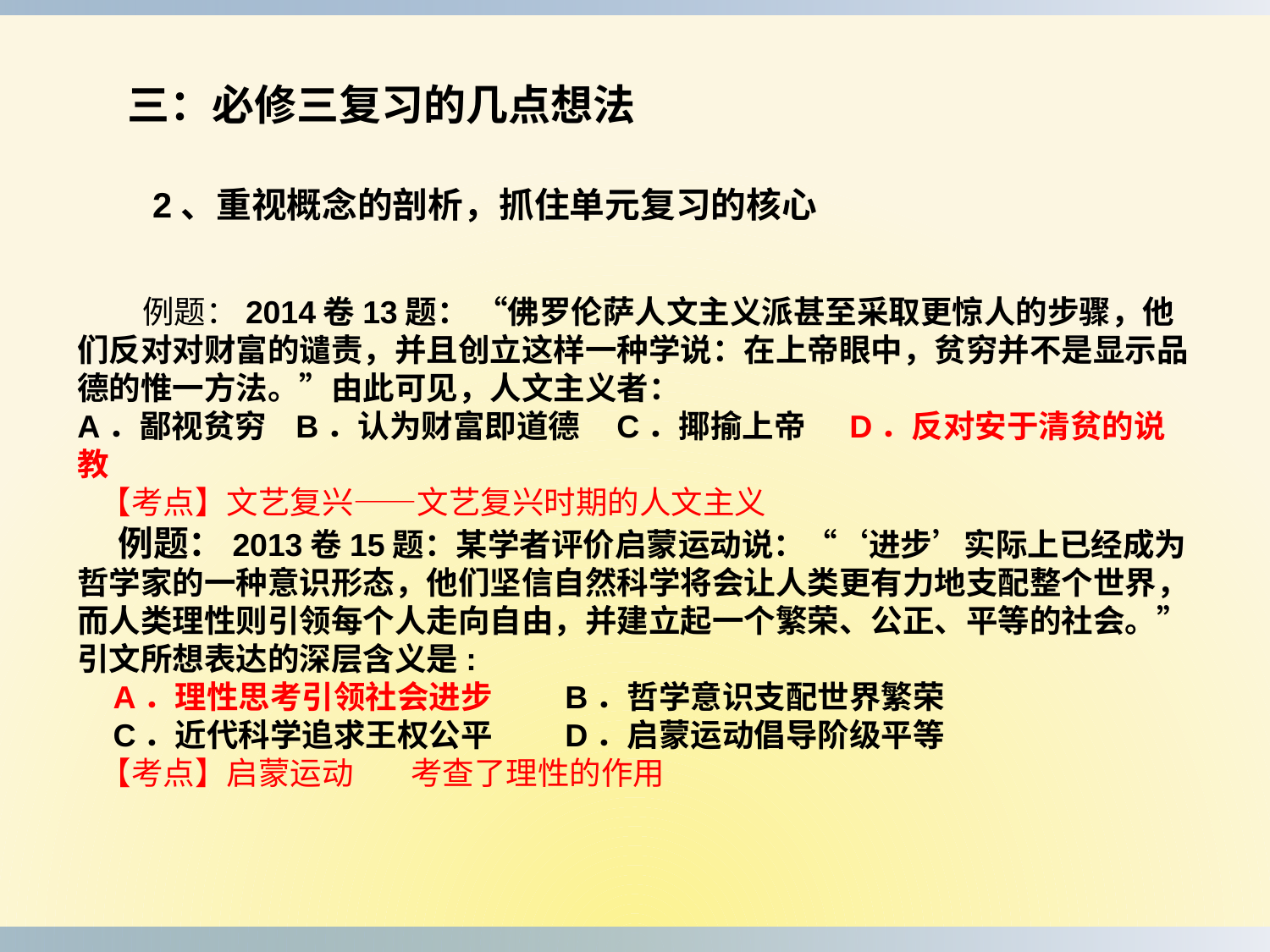

三：必修三复习的几点想法
2、重视概念的剖析，抓住单元复习的核心
        例题：2014卷13题： “佛罗伦萨人文主义派甚至采取更惊人的步骤，他们反对对财富的谴责，并且创立这样一种学说：在上帝眼中，贫穷并不是显示品德的惟一方法。”由此可见，人文主义者：
A．鄙视贫穷   B．认为财富即道德    C．揶揄上帝     D．反对安于清贫的说教
  【考点】文艺复兴——文艺复兴时期的人文主义
    例题：2013卷15题：某学者评价启蒙运动说：“‘进步’实际上已经成为哲学家的一种意识形态，他们坚信自然科学将会让人类更有力地支配整个世界，而人类理性则引领每个人走向自由，并建立起一个繁荣、公正、平等的社会。”引文所想表达的深层含义是:
    A．理性思考引领社会进步         B．哲学意识支配世界繁荣
    C．近代科学追求王权公平         D．启蒙运动倡导阶级平等
  【考点】启蒙运动        考查了理性的作用